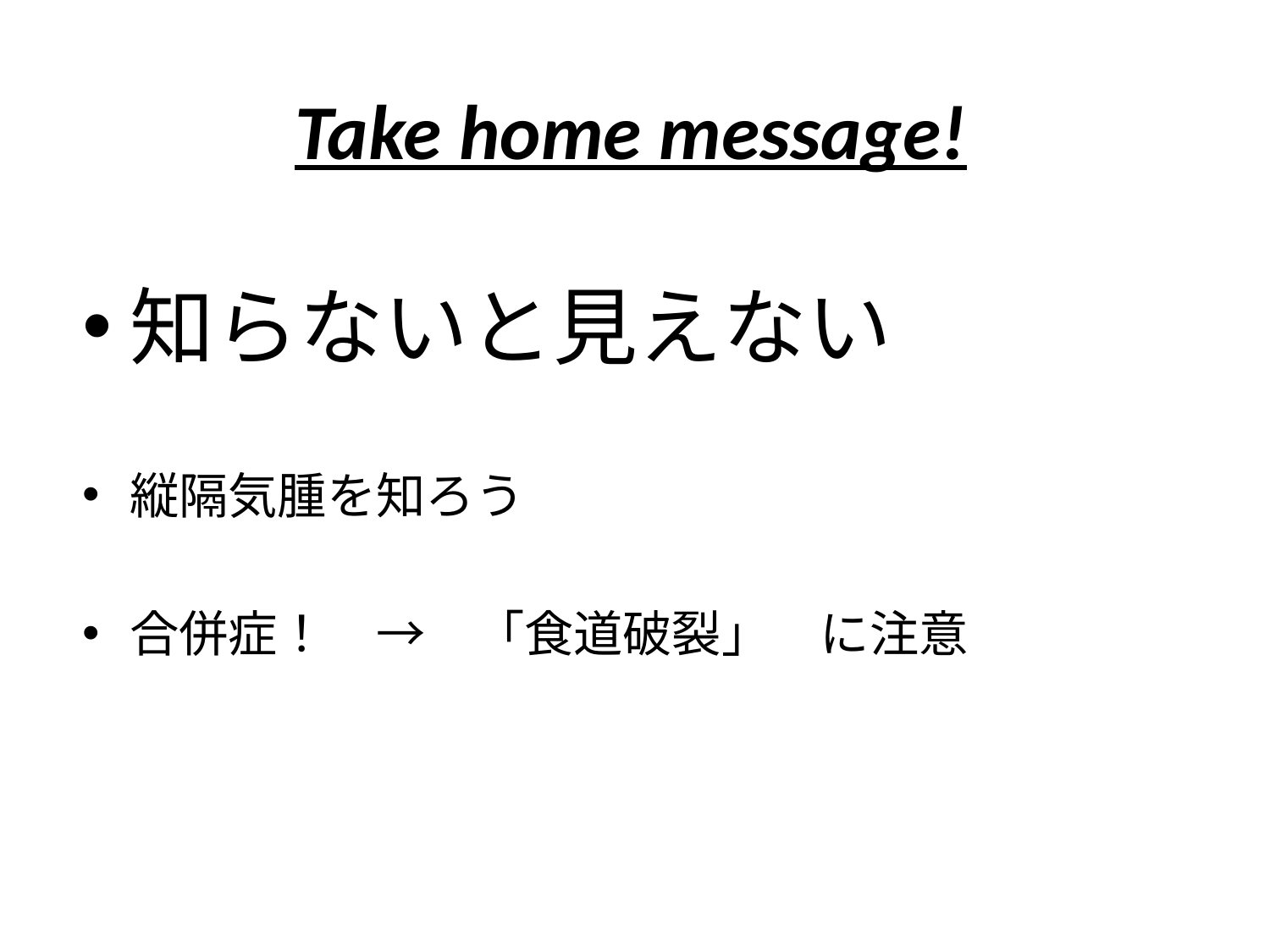

# Take home message!
知らないと見えない

縦隔気腫を知ろう

合併症！　→　「食道破裂」　に注意